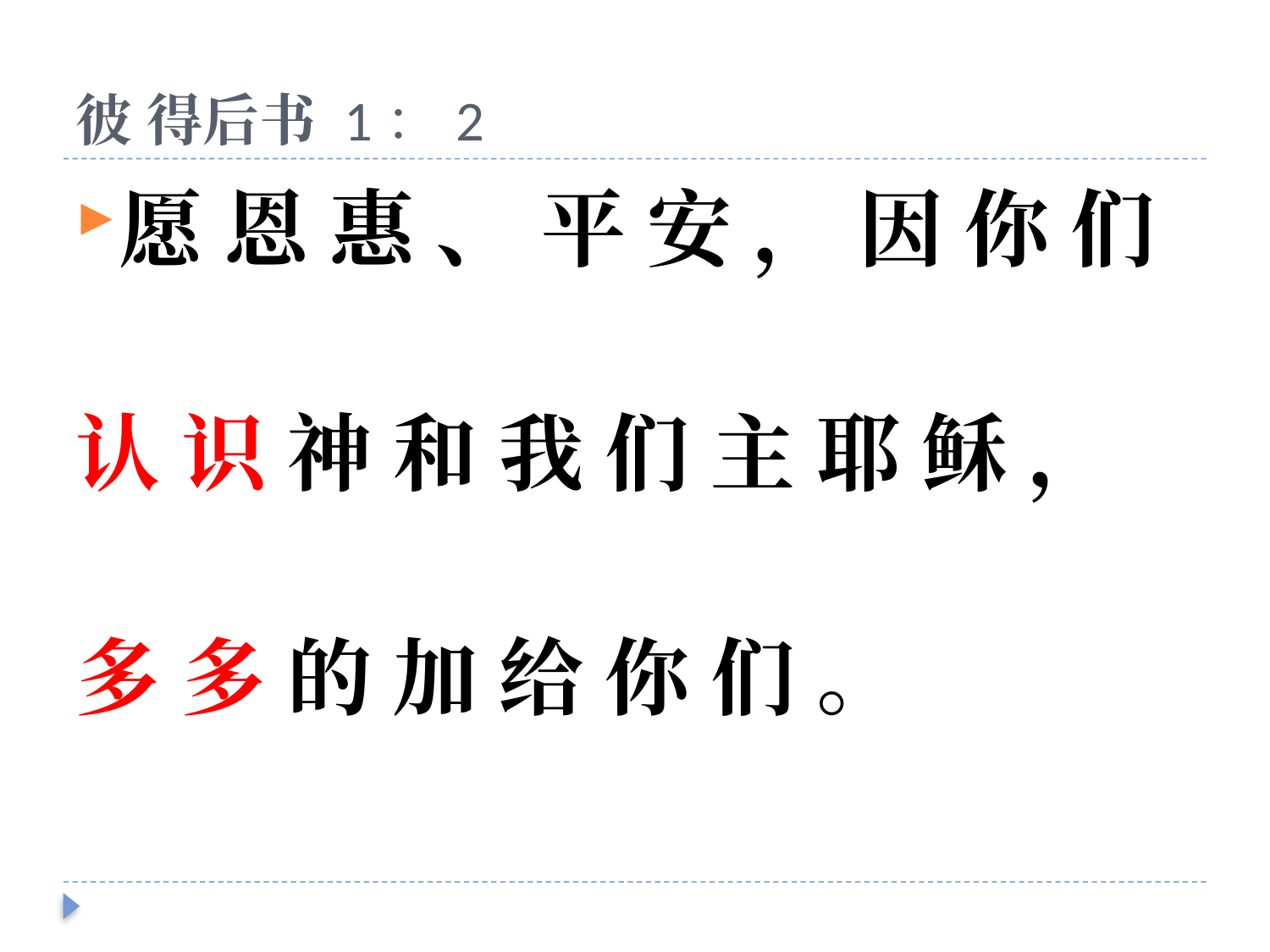

# 彼 得后书 1：2
愿 恩 惠 、 平 安 ， 因 你 们

认 识 神 和 我 们 主 耶 稣 ，

多 多 的 加 给 你 们 。